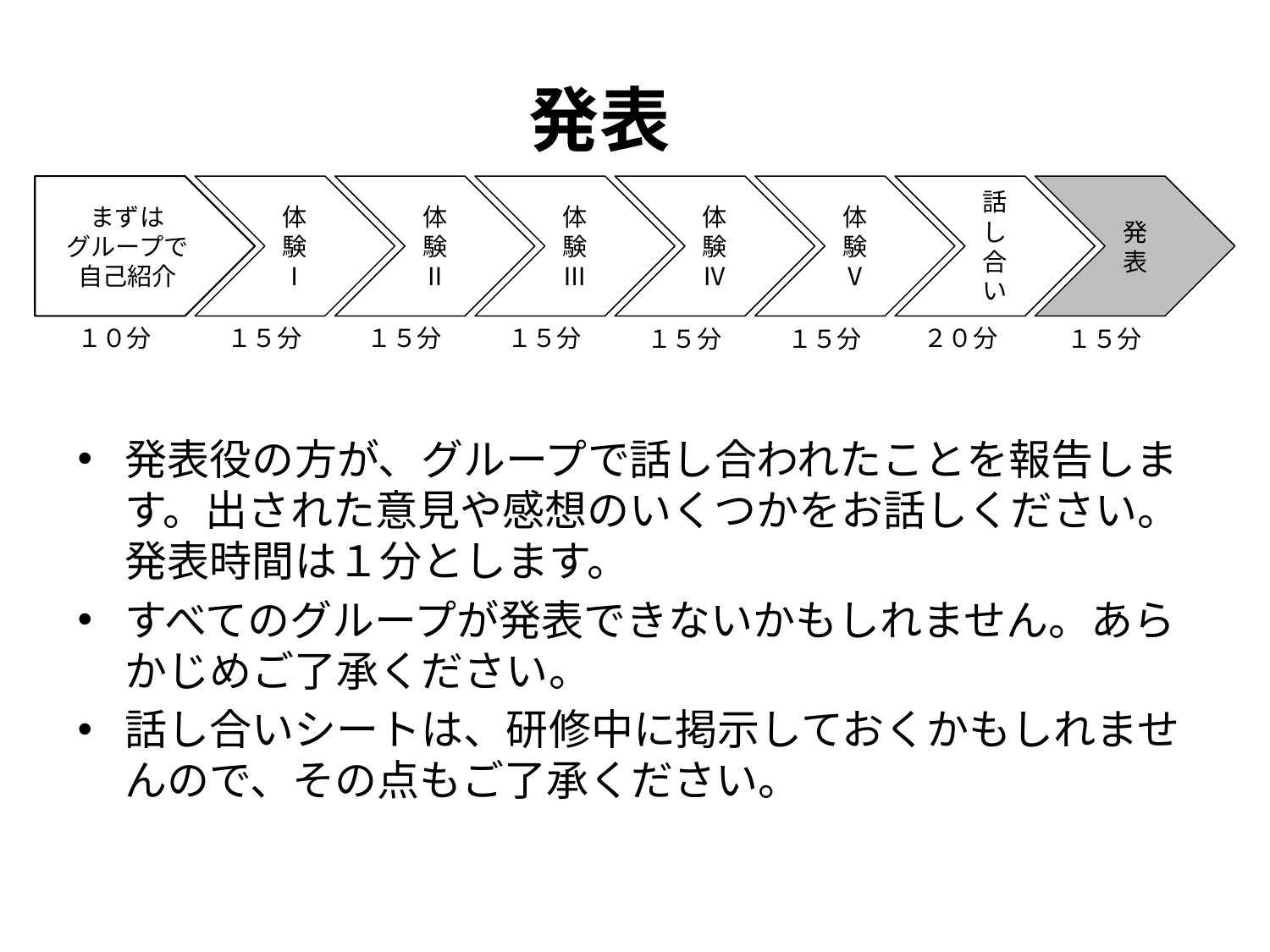

# 発表
まずは
グループで
自己紹介
体験Ⅰ
体験Ⅱ
体験Ⅲ
体験Ⅳ
体験Ⅴ
話し合い
発表
２０分
１５分
１０分
１５分
１５分
１５分
１５分
１５分
発表役の方が、グループで話し合われたことを報告します。出された意見や感想のいくつかをお話しください。発表時間は１分とします。
すべてのグループが発表できないかもしれません。あらかじめご了承ください。
話し合いシートは、研修中に掲示しておくかもしれませんので、その点もご了承ください。